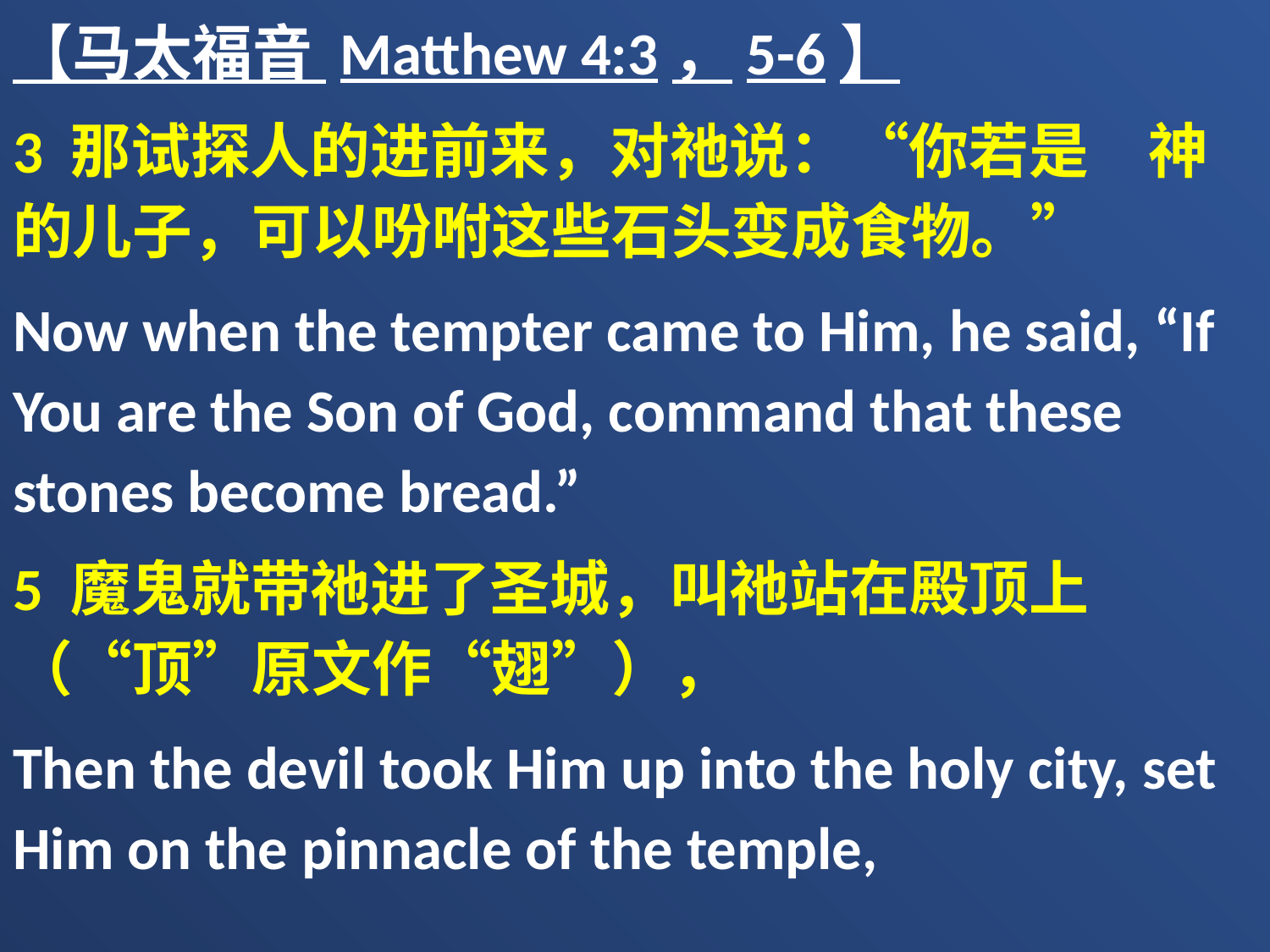

【马太福音 Matthew 4:3，5-6】
3 那试探人的进前来，对祂说：“你若是　神的儿子，可以吩咐这些石头变成食物。”
Now when the tempter came to Him, he said, “If You are the Son of God, command that these stones become bread.”
5 魔鬼就带祂进了圣城，叫祂站在殿顶上（“顶”原文作“翅”），
Then the devil took Him up into the holy city, set Him on the pinnacle of the temple,